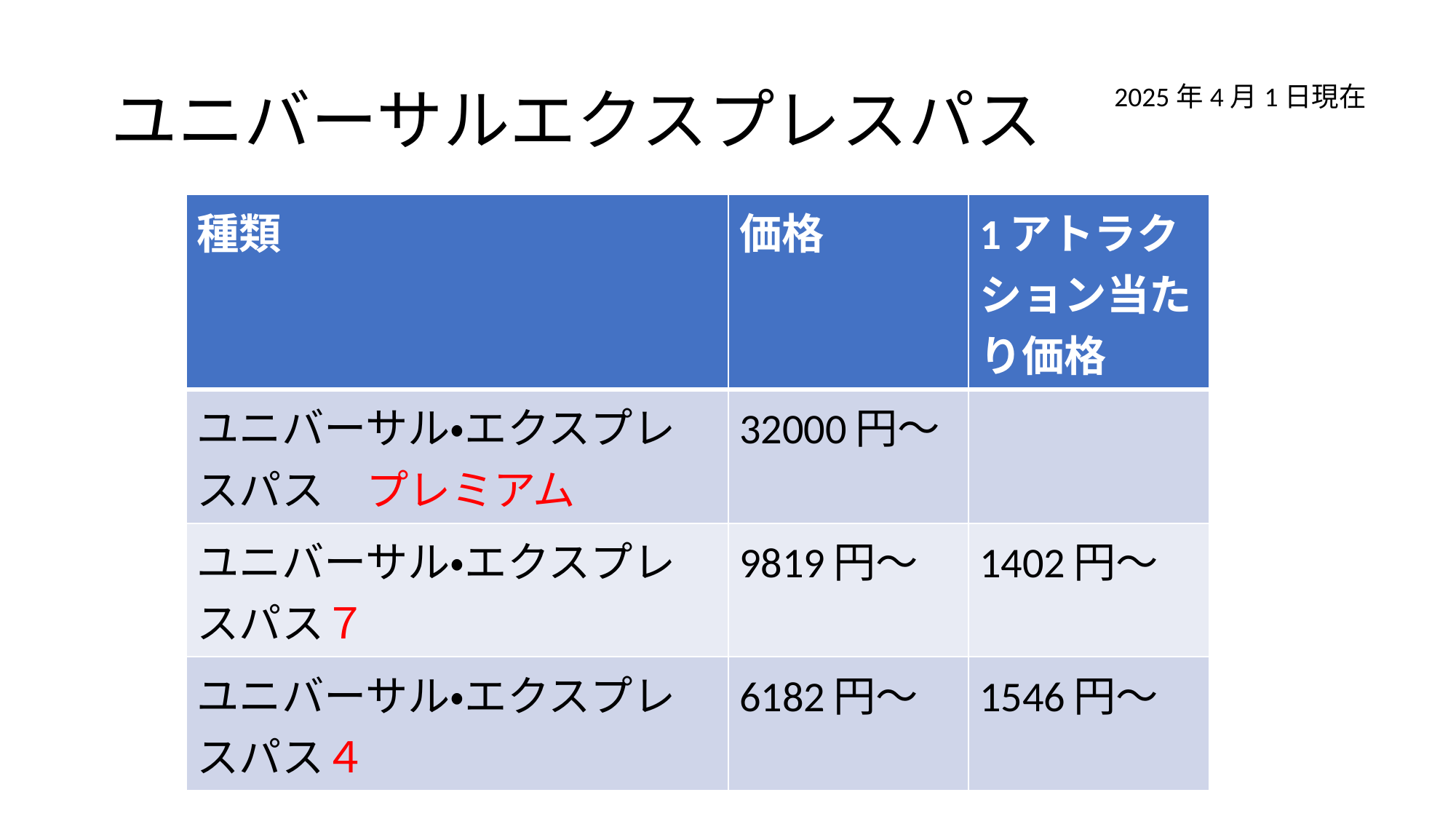

# ユニバーサルエクスプレスパス
2025年4月1日現在
| 種類 | 価格 | 1アトラクション当たり価格 |
| --- | --- | --- |
| ユニバーサル・エクスプレスパス　プレミアム | 32000円～ |  |
| ユニバーサル・エクスプレスパス７ | 9819円～ | 1402円～ |
| ユニバーサル・エクスプレスパス４ | 6182円～ | 1546円～ |